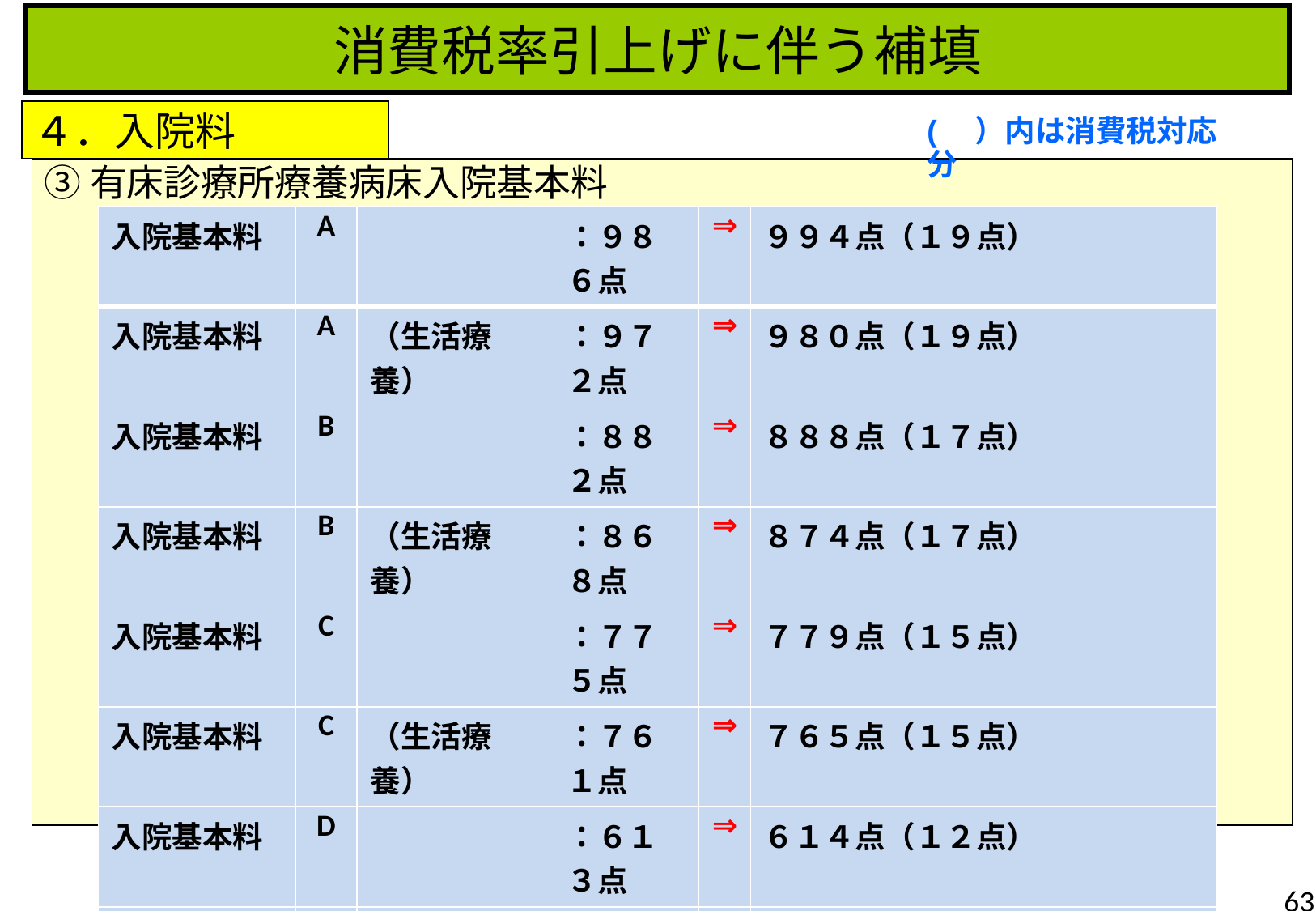

消費税率引上げに伴う補填
４．入院料
(　）内は消費税対応分
③有床診療所療養病床入院基本料

| 入院基本料 | A |  | ：９８６点 | ⇒ | ９９４点（１９点） |
| --- | --- | --- | --- | --- | --- |
| 入院基本料 | A | （生活療養） | ：９７２点 | ⇒ | ９８０点（１９点） |
| 入院基本料 | B |  | ：８８２点 | ⇒ | ８８８点（１７点） |
| 入院基本料 | B | （生活療養） | ：８６８点 | ⇒ | ８７４点（１７点） |
| 入院基本料 | C |  | ：７７５点 | ⇒ | ７７９点（１５点） |
| 入院基本料 | C | （生活療養） | ：７６１点 | ⇒ | ７６５点（１５点） |
| 入院基本料 | D |  | ：６１３点 | ⇒ | ６１４点（１２点） |
| 入院基本料 | D | （生活療養） | ：５９９点 | ⇒ | ５９９点（１１点） |
| 入院基本料 | E |  | ：５３１点 | ⇒ | ５３０点（１０点） |
| 入院基本料 | E | （生活療養） | ：５１７点 | ⇒ | ５１６点（１０点） |
| 特別入院基本料 |  |  | ：４５０点 | ⇒ | ４５９点（ ９点） |
| 特別入院基本料 |  | （生活療養） | ：４３６点 | ⇒ | ４４４点（ ８点） |
63